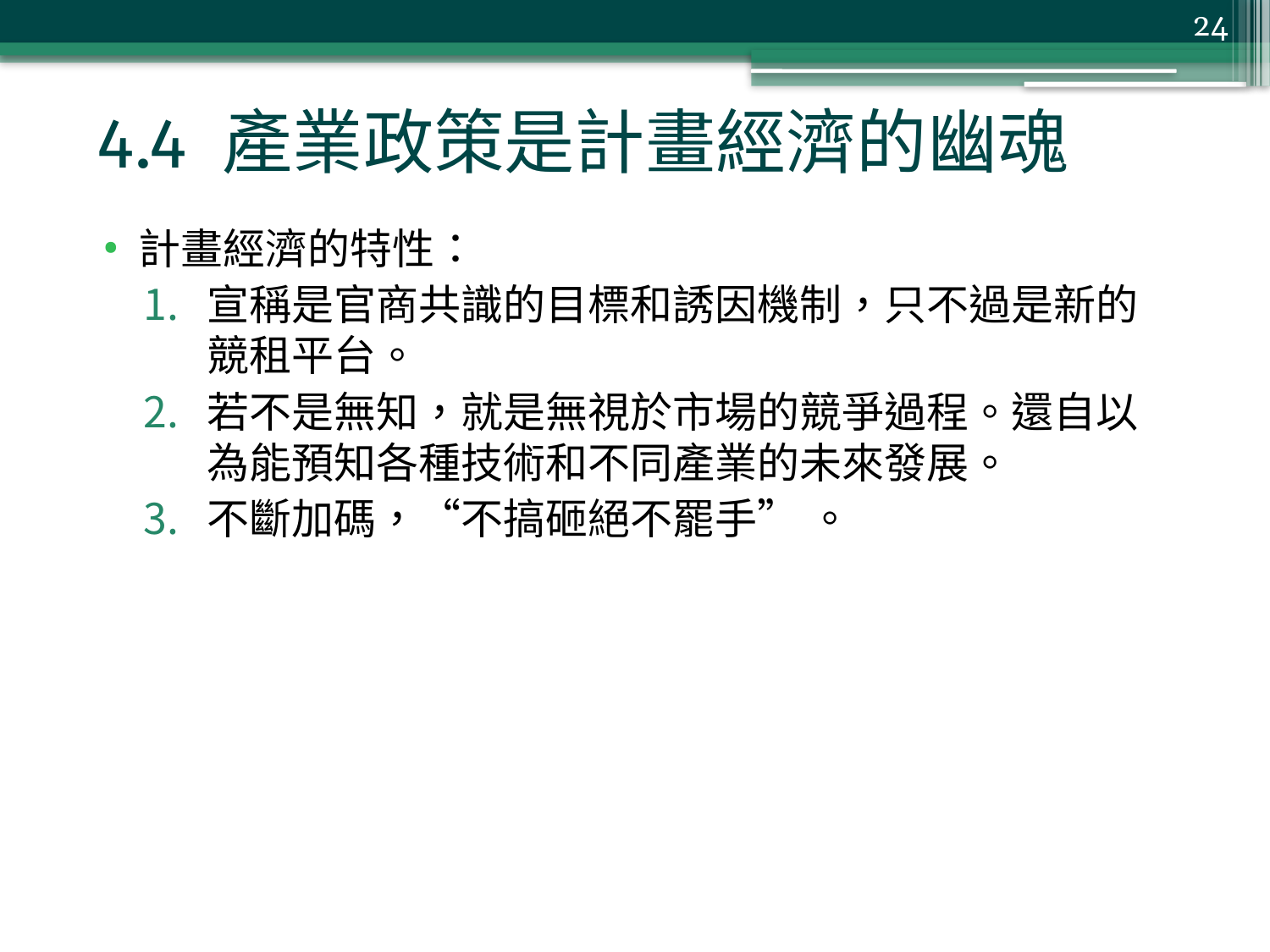

24
# 4.4 產業政策是計畫經濟的幽魂
計畫經濟的特性：
宣稱是官商共識的目標和誘因機制，只不過是新的競租平台。
若不是無知，就是無視於市場的競爭過程。還自以為能預知各種技術和不同產業的未來發展。
不斷加碼，“不搞砸絕不罷手” 。